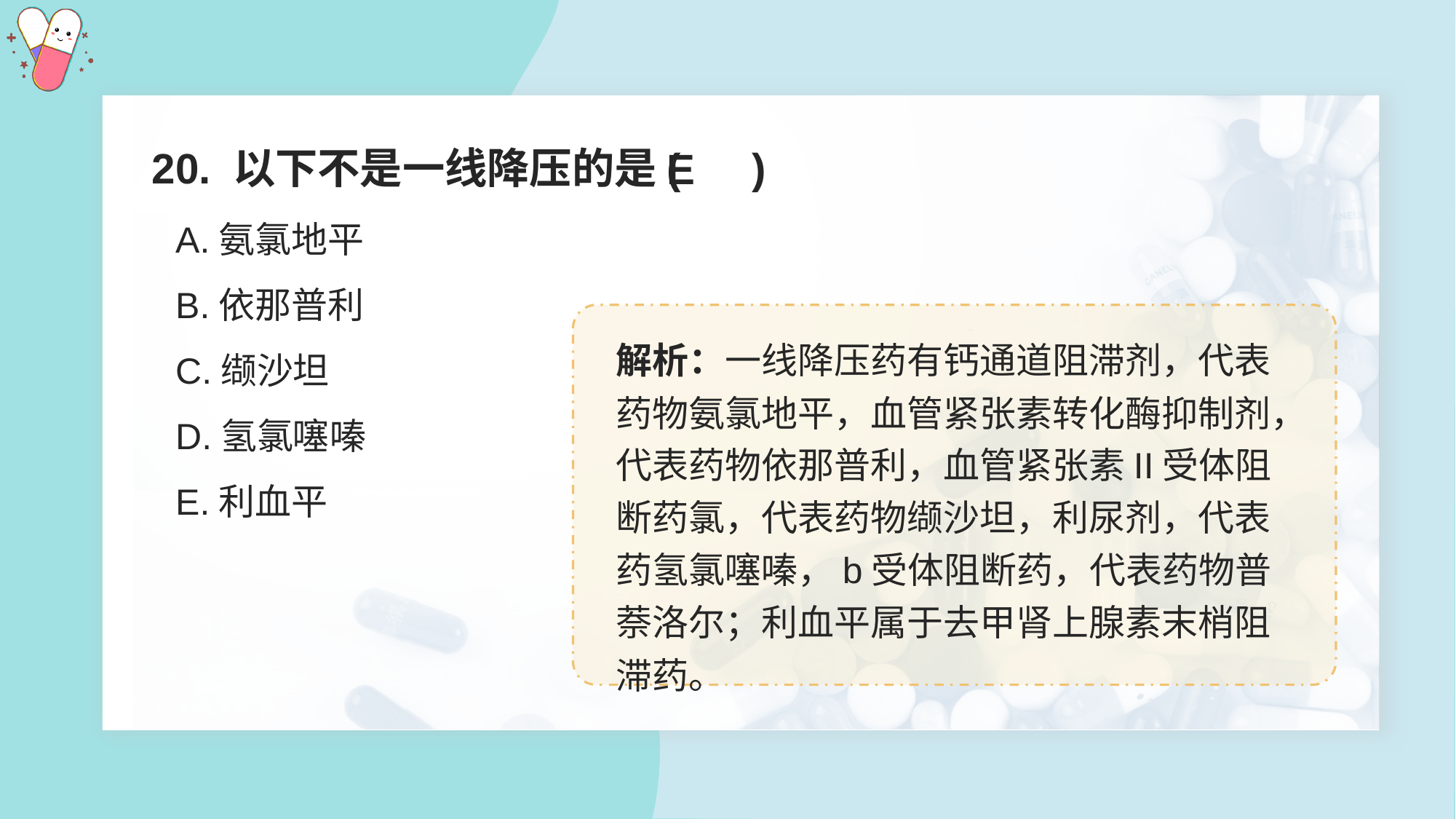

20. 以下不是一线降压的是(      )
E
A.氨氯地平
B.依那普利
C.缬沙坦
D.氢氯噻嗪
E.利血平

解析：一线降压药有钙通道阻滞剂，代表药物氨氯地平，血管紧张素转化酶抑制剂，代表药物依那普利，血管紧张素II受体阻断药氯，代表药物缬沙坦，利尿剂，代表药氢氯噻嗪，b受体阻断药，代表药物普萘洛尔；利血平属于去甲肾上腺素末梢阻滞药。